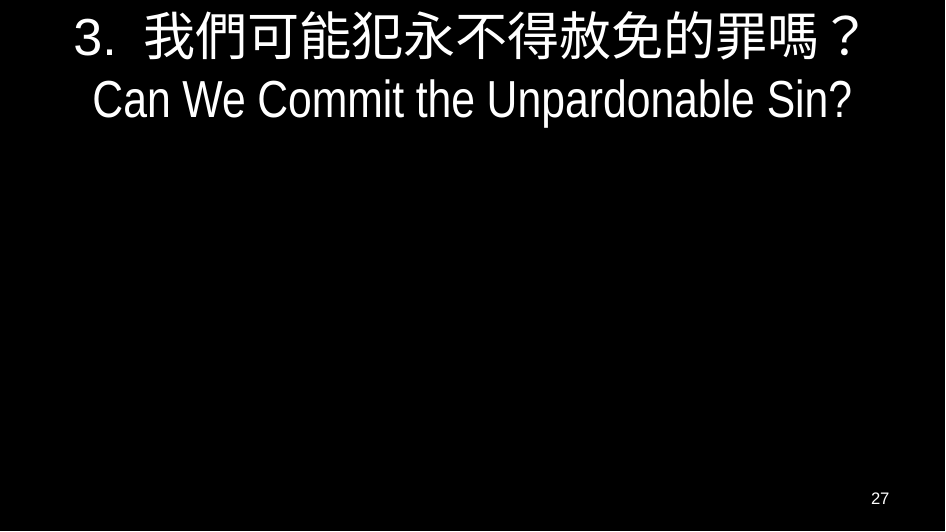

# 3. 我們可能犯永不得赦免的罪嗎？ Can We Commit the Unpardonable Sin?

27